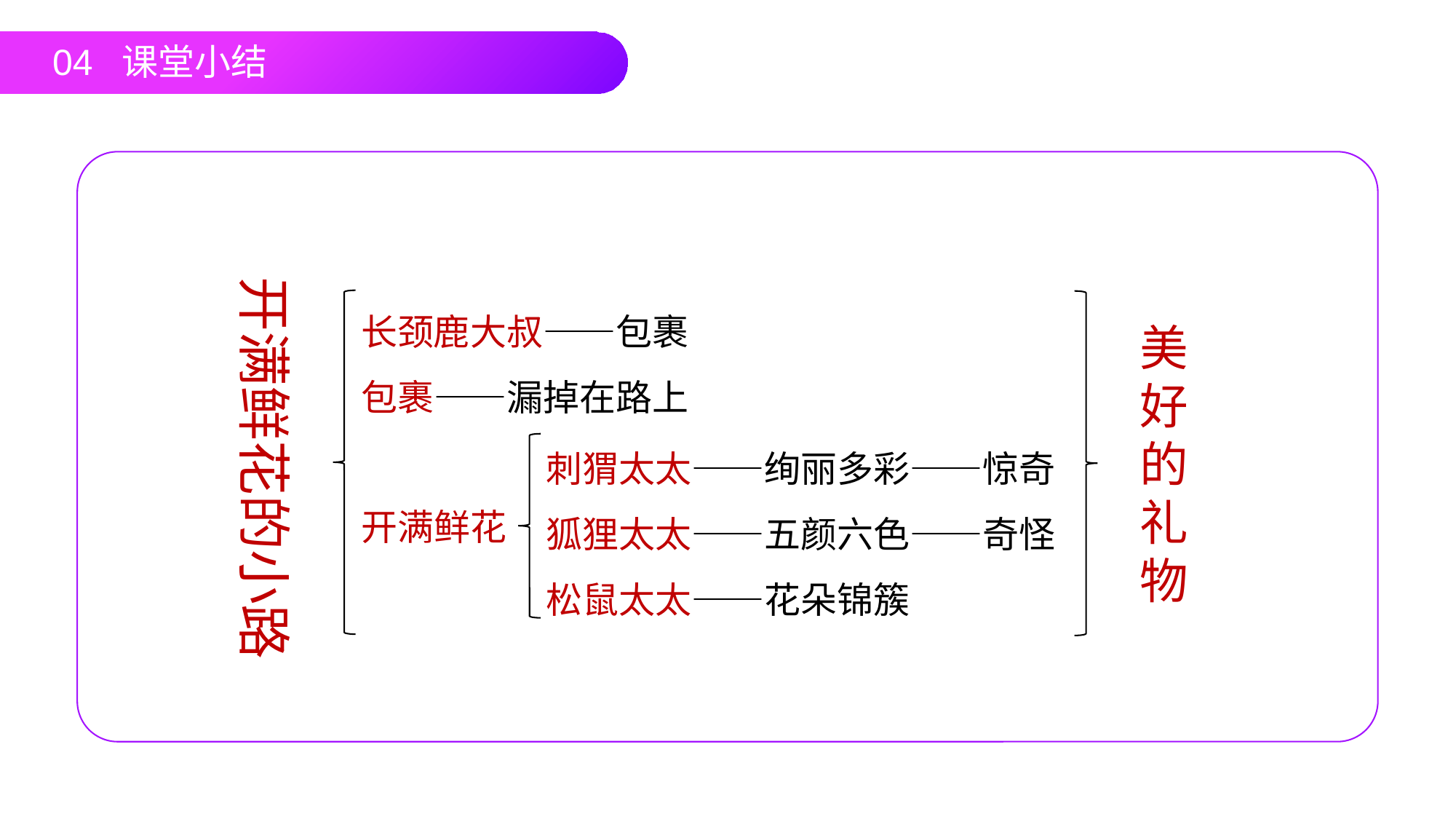

04  课堂小结
开满鲜花的小路
长颈鹿大叔——包裹
包裹——漏掉在路上

美好的礼物
刺猬太太——绚丽多彩——惊奇
狐狸太太——五颜六色——奇怪
松鼠太太——花朵锦簇

开满鲜花